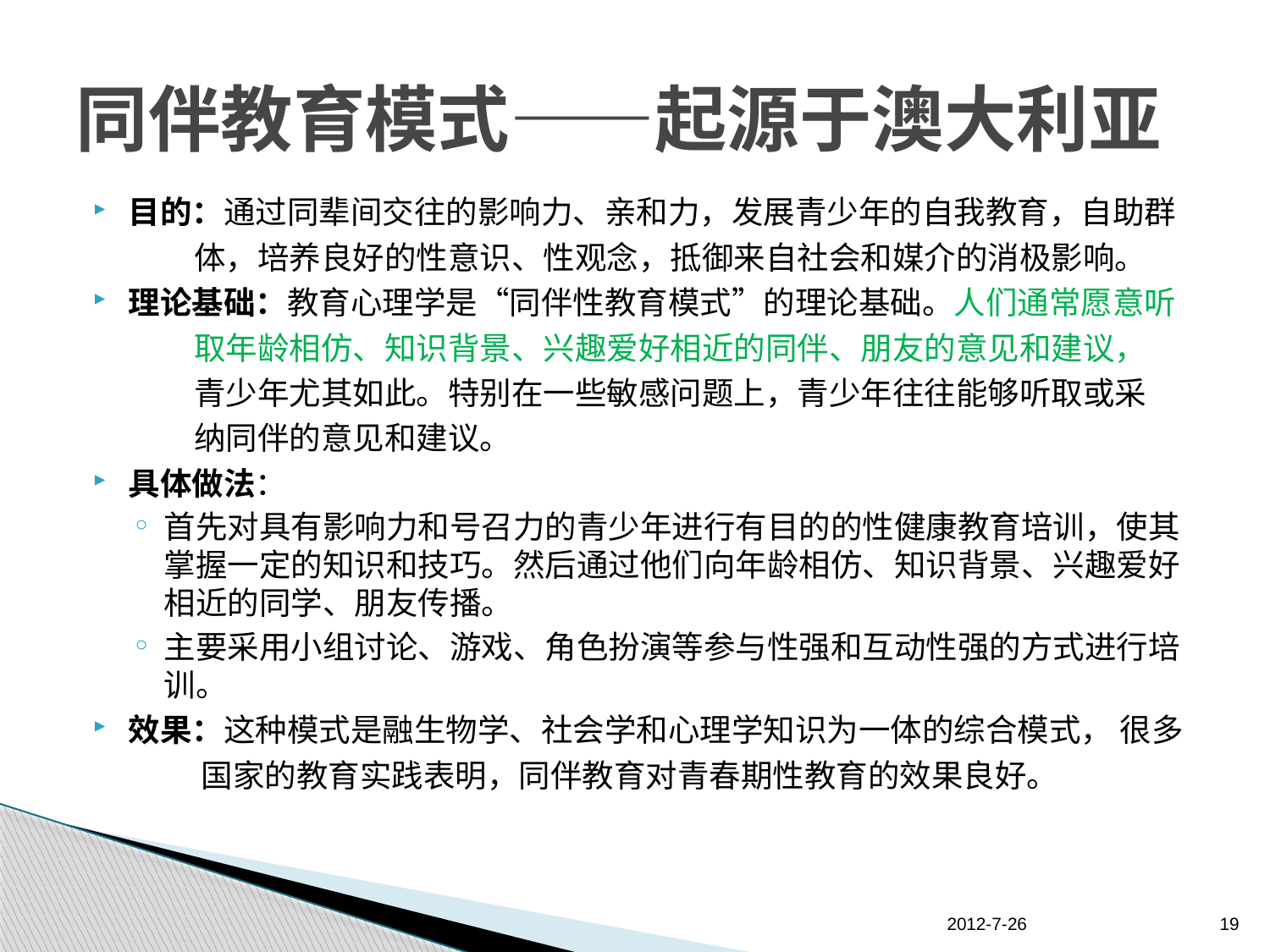

# 同伴教育模式——起源于澳大利亚
目的：通过同辈间交往的影响力、亲和力，发展青少年的自我教育，自助群
             体，培养良好的性意识、性观念，抵御来自社会和媒介的消极影响。
理论基础：教育心理学是“同伴性教育模式”的理论基础。人们通常愿意听
             取年龄相仿、知识背景、兴趣爱好相近的同伴、朋友的意见和建议，
             青少年尤其如此。特别在一些敏感问题上，青少年往往能够听取或采
             纳同伴的意见和建议。
具体做法：
首先对具有影响力和号召力的青少年进行有目的的性健康教育培训，使其掌握一定的知识和技巧。然后通过他们向年龄相仿、知识背景、兴趣爱好相近的同学、朋友传播。
主要采用小组讨论、游戏、角色扮演等参与性强和互动性强的方式进行培训。
效果：这种模式是融生物学、社会学和心理学知识为一体的综合模式， 很多
              国家的教育实践表明，同伴教育对青春期性教育的效果良好。

2012-7-26
19